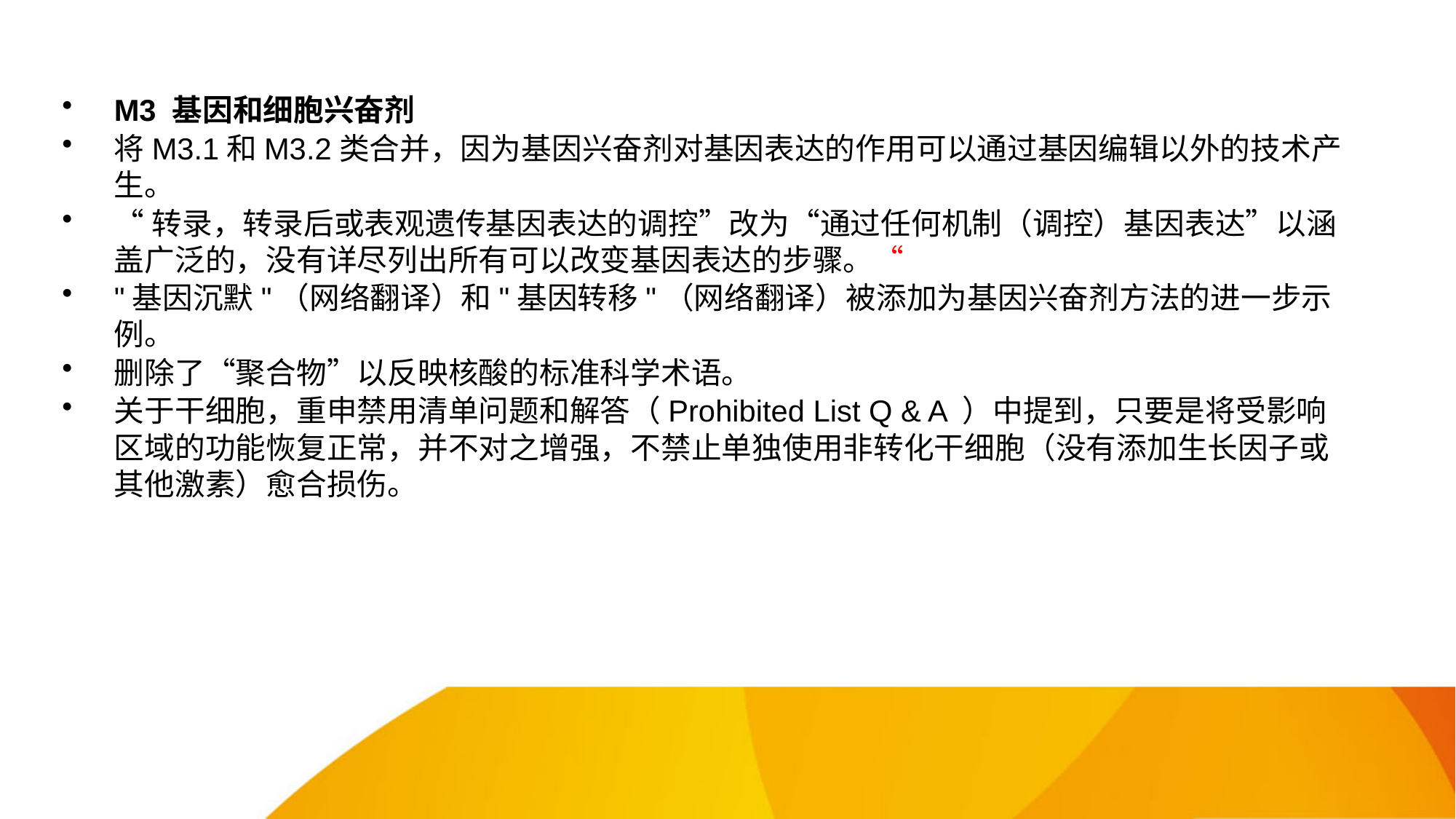

M3 基因和细胞兴奋剂
将M3.1和M3.2类合并，因为基因兴奋剂对基因表达的作用可以通过基因编辑以外的技术产生。
“转录，转录后或表观遗传基因表达的调控”改为“通过任何机制（调控）基因表达”以涵盖广泛的，没有详尽列出所有可以改变基因表达的步骤。“
"基因沉默"（网络翻译）和"基因转移"（网络翻译）被添加为基因兴奋剂方法的进一步示例。
删除了“聚合物”以反映核酸的标准科学术语。
关于干细胞，重申禁用清单问题和解答（Prohibited List Q & A ）中提到，只要是将受影响区域的功能恢复正常，并不对之增强，不禁止单独使用非转化干细胞（没有添加生长因子或其他激素）愈合损伤。